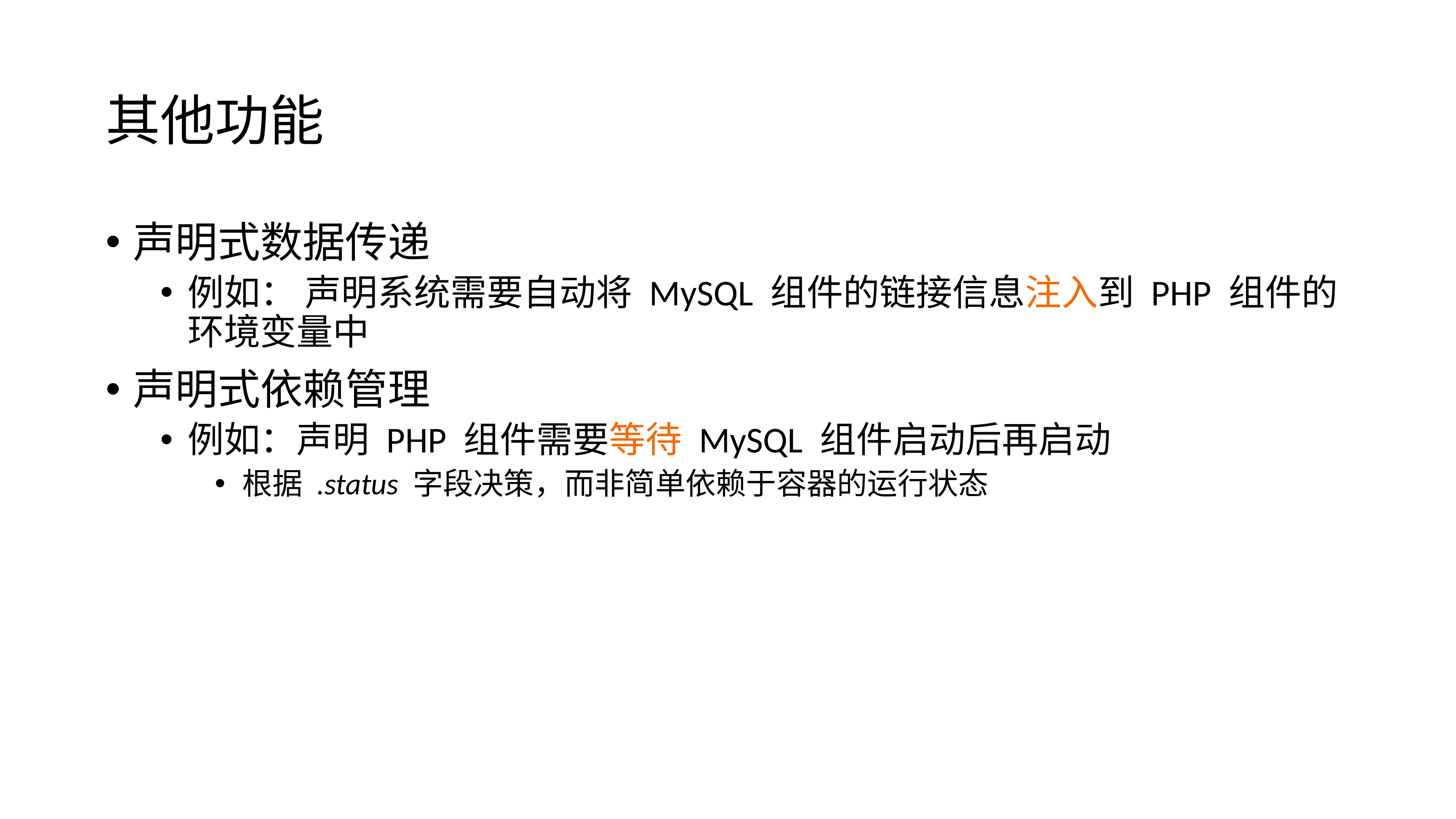

# 其他功能
声明式数据传递
例如： 声明系统需要自动将 MySQL 组件的链接信息注入到 PHP 组件的环境变量中
声明式依赖管理
例如：声明 PHP 组件需要等待 MySQL 组件启动后再启动
根据 .status 字段决策，而非简单依赖于容器的运行状态